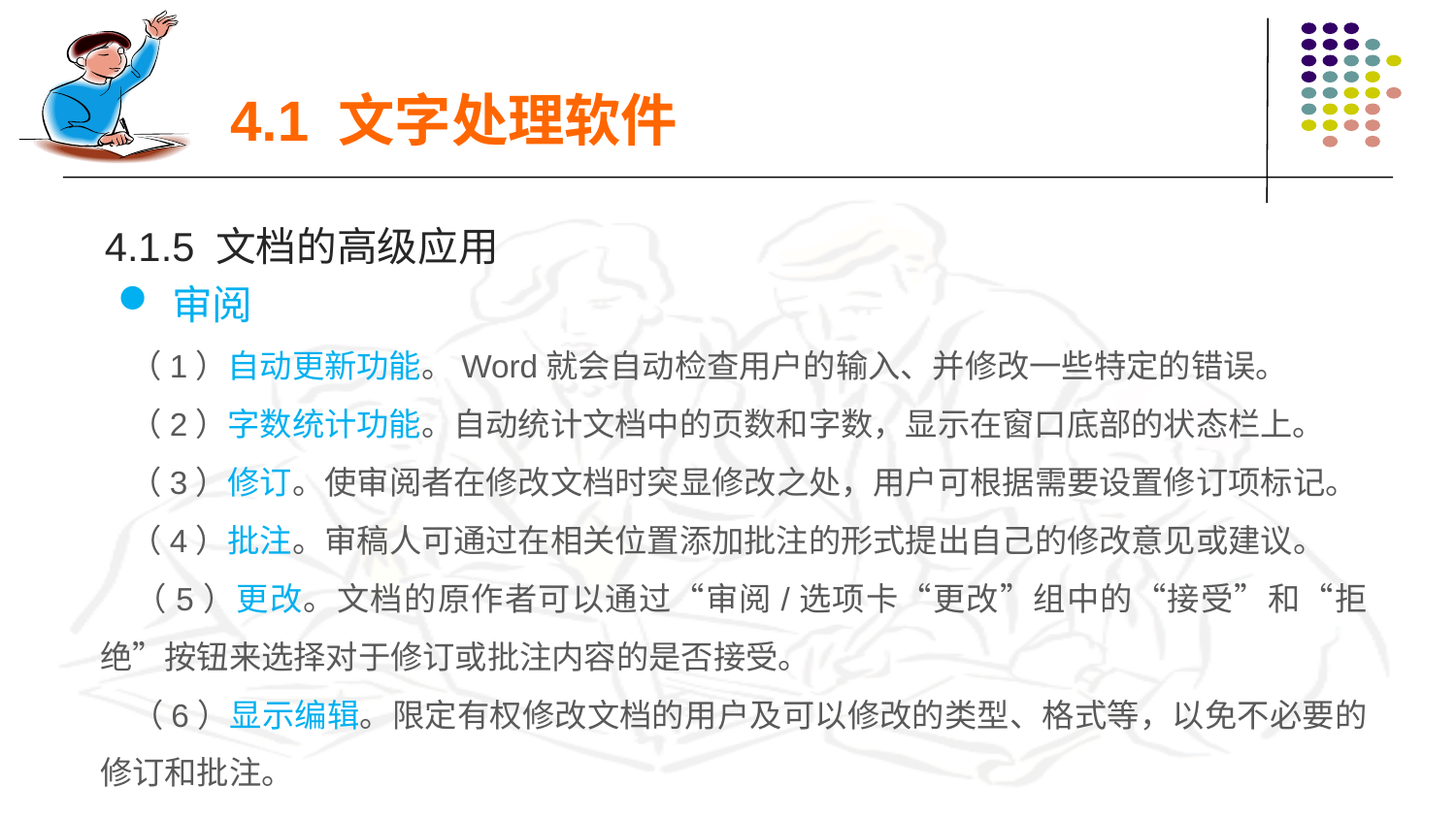

4.1 文字处理软件
4.1.5 文档的高级应用
审阅
   （1）自动更新功能。Word就会自动检查用户的输入、并修改一些特定的错误。
   （2）字数统计功能。自动统计文档中的页数和字数，显示在窗口底部的状态栏上。
   （3）修订。使审阅者在修改文档时突显修改之处，用户可根据需要设置修订项标记。
   （4）批注。审稿人可通过在相关位置添加批注的形式提出自己的修改意见或建议。
   （5）更改。文档的原作者可以通过“审阅/选项卡“更改”组中的“接受”和“拒绝”按钮来选择对于修订或批注内容的是否接受。
   （6）显示编辑。限定有权修改文档的用户及可以修改的类型、格式等，以免不必要的修订和批注。